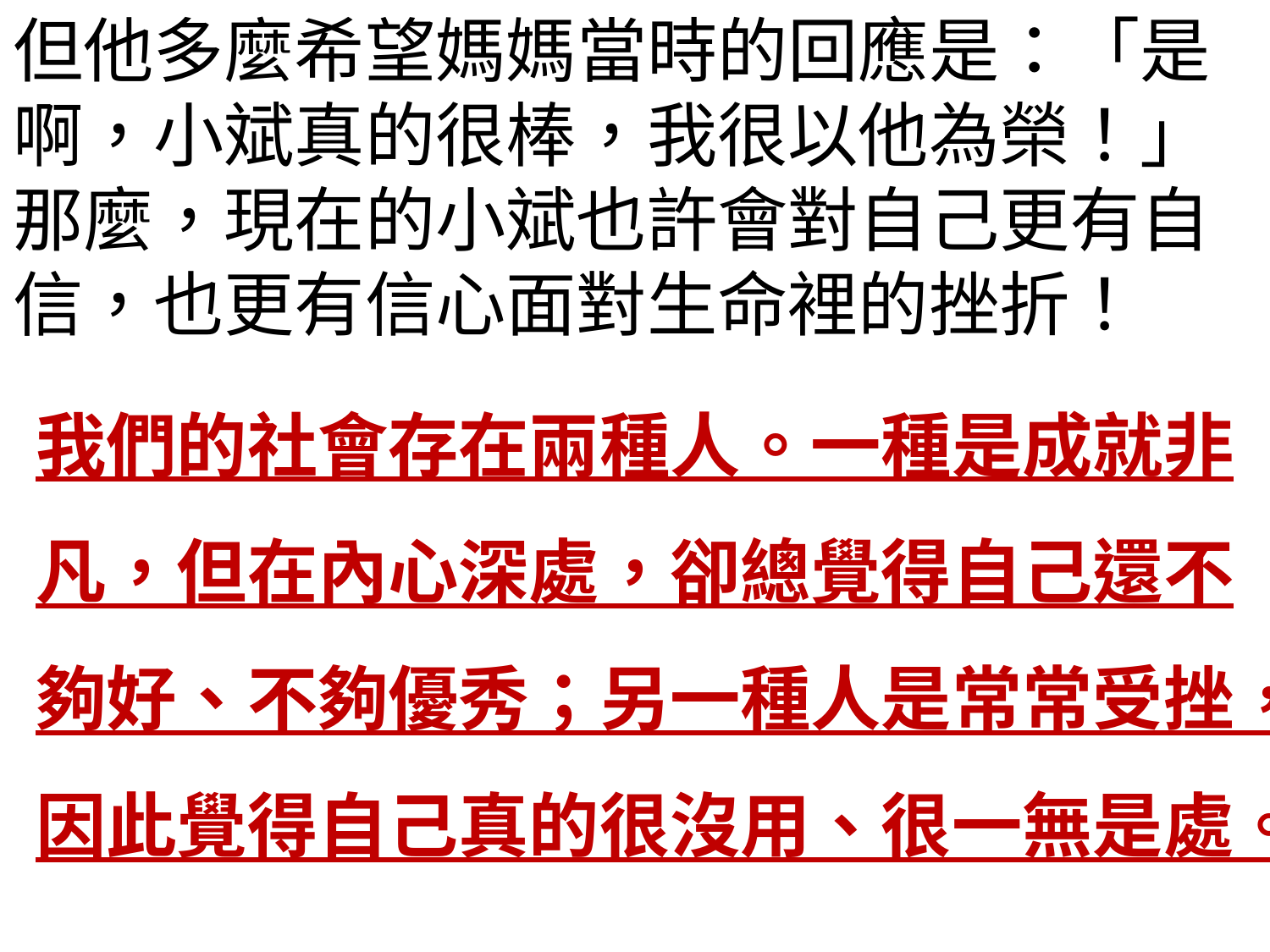

但他多麼希望媽媽當時的回應是：「是啊，小斌真的很棒，我很以他為榮！」那麼，現在的小斌也許會對自己更有自信，也更有信心面對生命裡的挫折！
我們的社會存在兩種人。一種是成就非凡，但在內心深處，卻總覺得自己還不夠好、不夠優秀；另一種人是常常受挫，因此覺得自己真的很沒用、很一無是處。